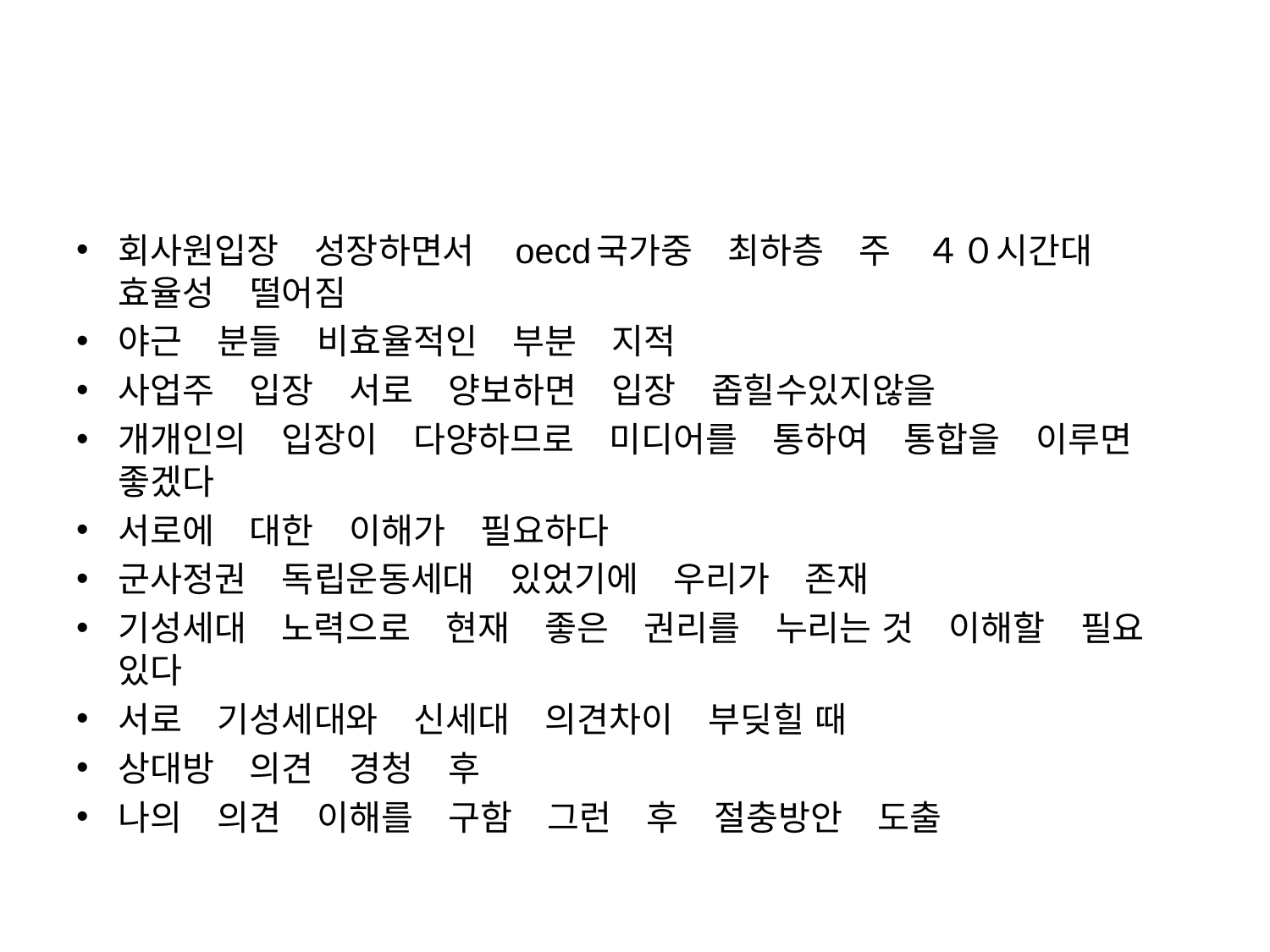

#
회사원입장　성장하면서　oecd국가중　최하층　주　４０시간대　효율성　떨어짐
야근　분들　비효율적인　부분　지적
사업주　입장　서로　양보하면　입장　좁힐수있지않을
개개인의　입장이　다양하므로　미디어를　통하여　통합을　이루면　좋겠다
서로에　대한　이해가　필요하다
군사정권　독립운동세대　있었기에　우리가　존재
기성세대　노력으로　현재　좋은　권리를　누리는 것　이해할　필요　있다
서로　기성세대와　신세대　의견차이　부딪힐 때
상대방　의견　경청　후
나의　의견　이해를　구함　그런　후　절충방안　도출